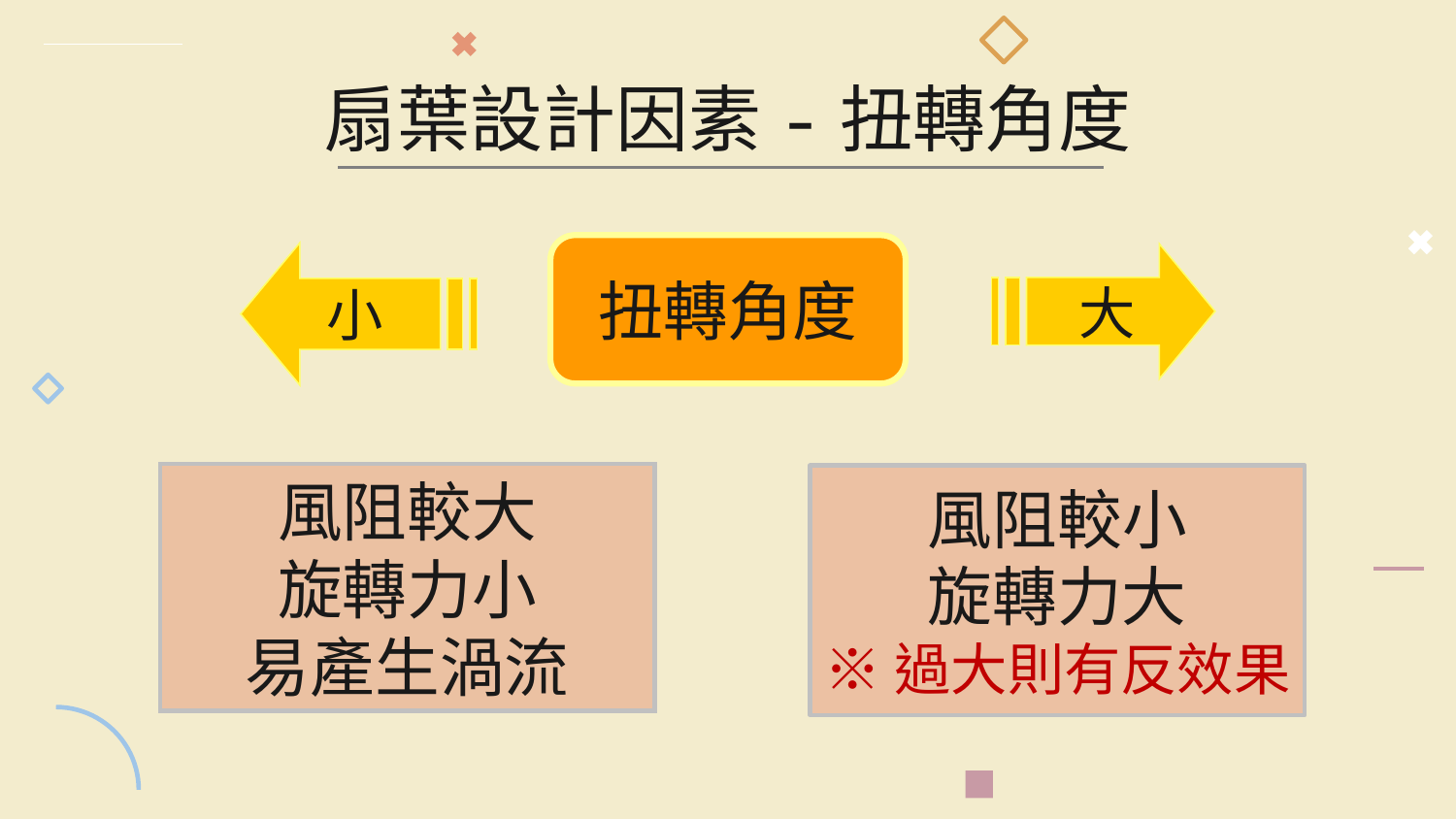

扇葉設計因素-扭轉角度
扭轉角度
小
大
風阻較大
旋轉力小
易產生渦流
風阻較小
旋轉力大
※過大則有反效果